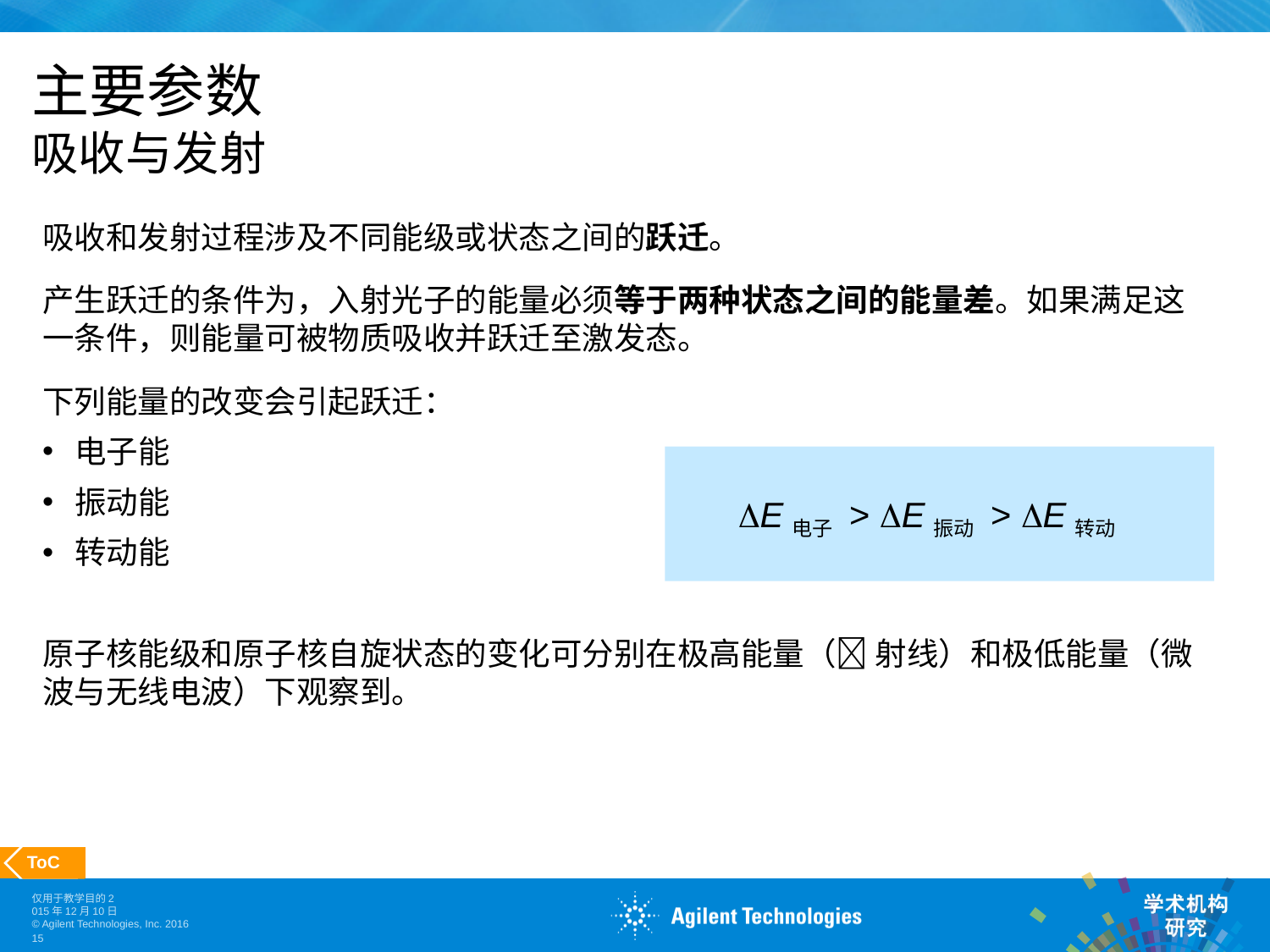

# 主要参数 吸收与发射
吸收和发射过程涉及不同能级或状态之间的跃迁。
产生跃迁的条件为，入射光子的能量必须等于两种状态之间的能量差。如果满足这一条件，则能量可被物质吸收并跃迁至激发态。
下列能量的改变会引起跃迁：
电子能
振动能
转动能
原子核能级和原子核自旋状态的变化可分别在极高能量（γ 射线）和极低能量（微波与无线电波）下观察到。

ΔE电子 > ΔE振动 > ΔE转动
 ToC